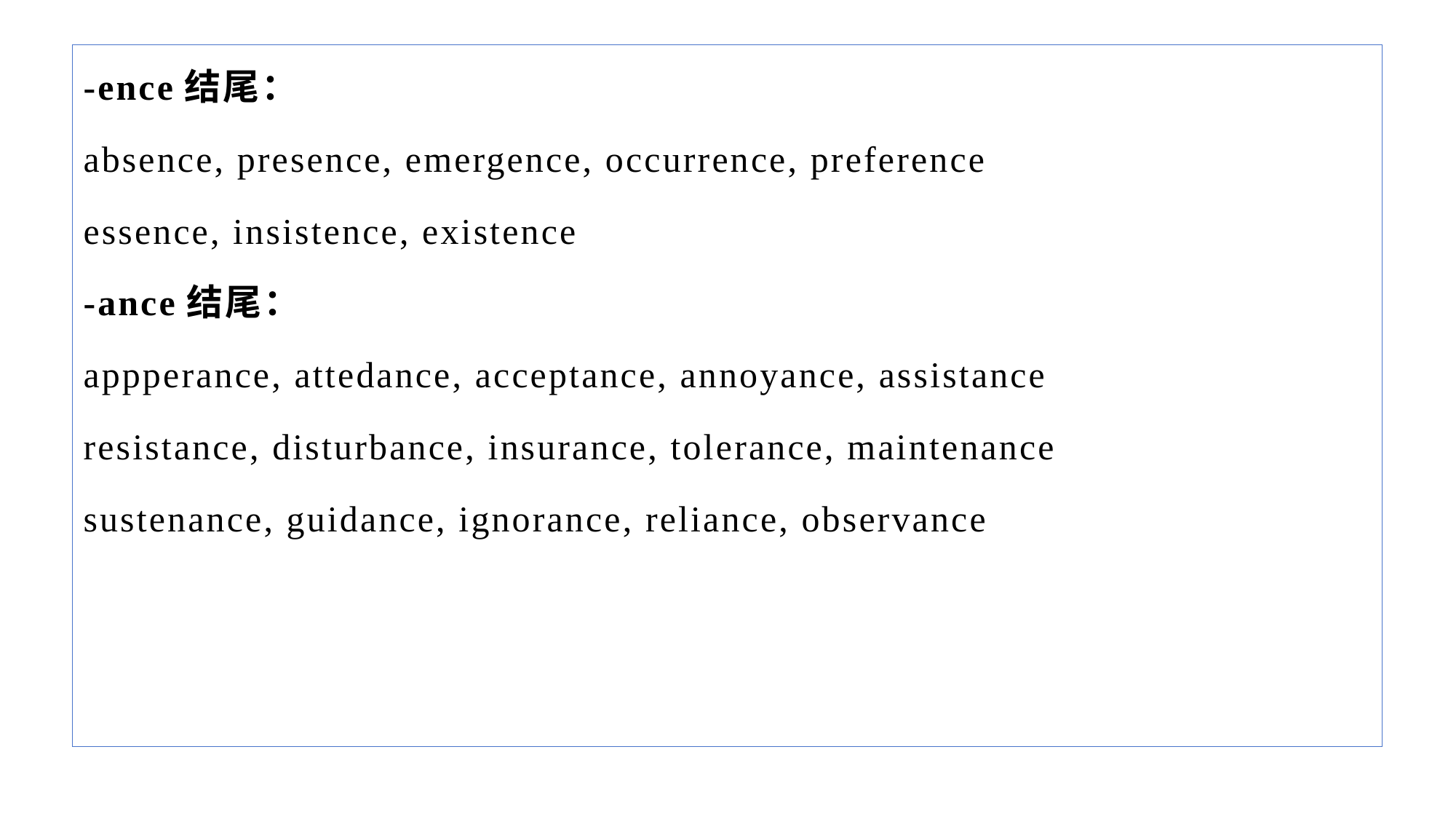

-ence结尾：
absence, presence, emergence, occurrence, preference
essence, insistence, existence
-ance结尾：
appperance, attedance, acceptance, annoyance, assistance
resistance, disturbance, insurance, tolerance, maintenance
sustenance, guidance, ignorance, reliance, observance